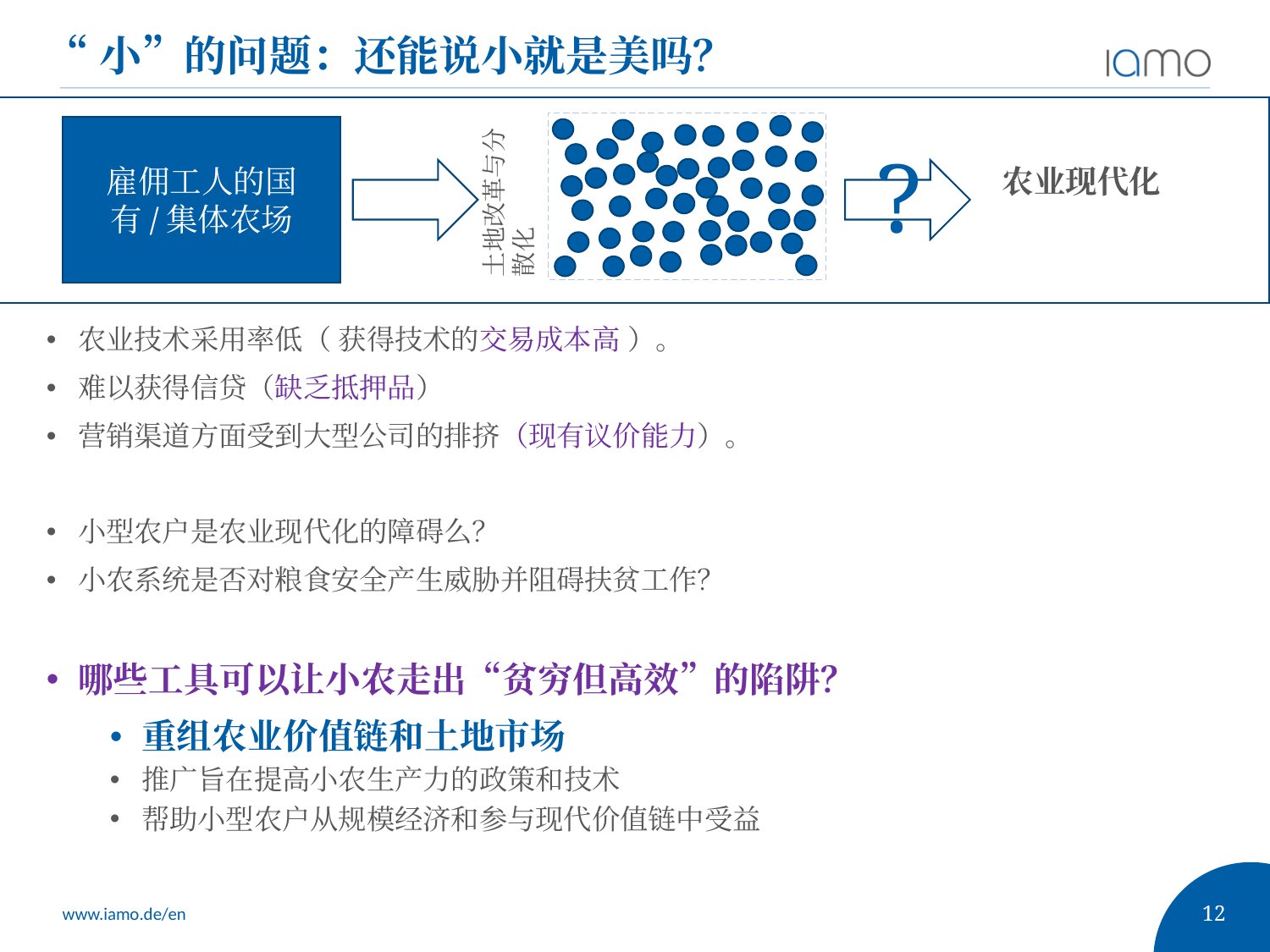

# “小”的问题：还能说小就是美吗？

雇佣工人的国有/集体农场

雇佣工人的国有/集体农场

?

农业现代化

土地改革与分散化

农业技术采用率低（ 获得技术的交易成本高 ）。
难以获得信贷（缺乏抵押品）
营销渠道方面受到大型公司的排挤（现有议价能力）。

小型农户是农业现代化的障碍么？
小农系统是否对粮食安全产生威胁并阻碍扶贫工作？

哪些工具可以让小农走出“贫穷但高效”的陷阱？

重组农业价值链和土地市场
推广旨在提高小农生产力的政策和技术
帮助小型农户从规模经济和参与现代价值链中受益
12